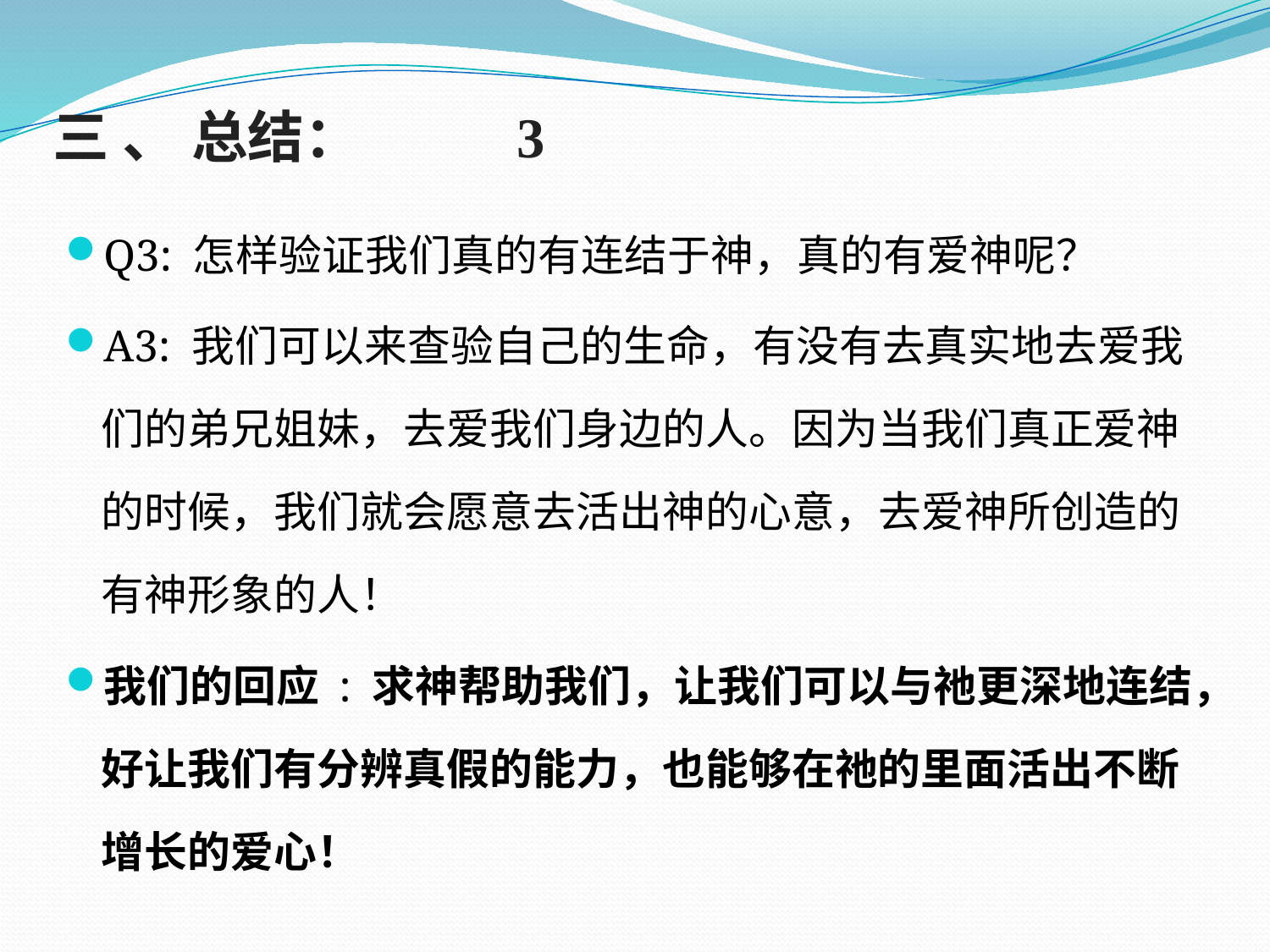

# 三 、 总结：           3
Q3: 怎样验证我们真的有连结于神，真的有爱神呢？
A3: 我们可以来查验自己的生命，有没有去真实地去爱我们的弟兄姐妹，去爱我们身边的人。因为当我们真正爱神的时候，我们就会愿意去活出神的心意，去爱神所创造的有神形象的人！
我们的回应 : 求神帮助我们，让我们可以与祂更深地连结，好让我们有分辨真假的能力，也能够在祂的里面活出不断增长的爱心！